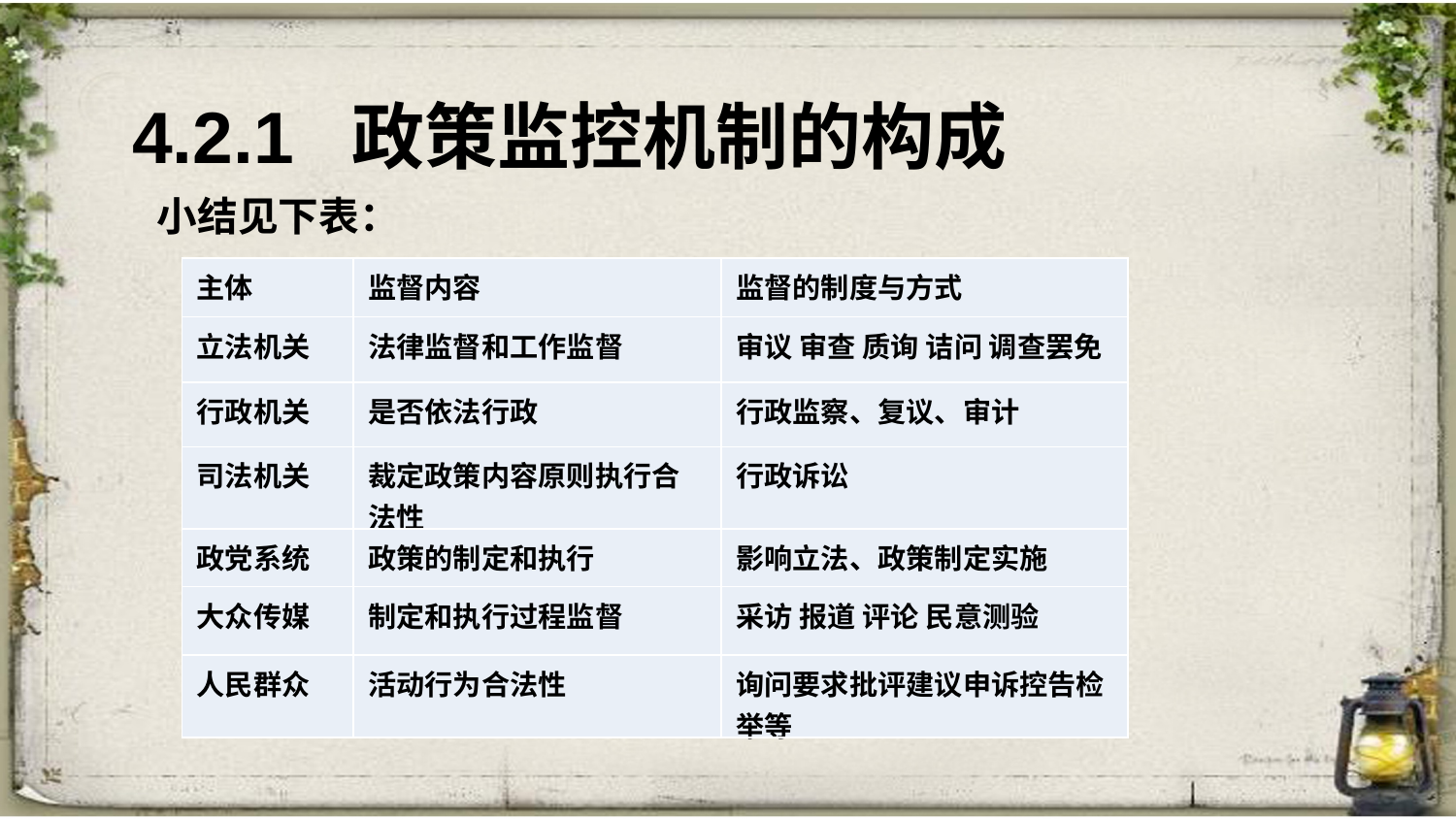

4.2.1  政策监控机制的构成
小结见下表：

| 主体 | 监督内容 | 监督的制度与方式 |
| --- | --- | --- |
| 立法机关 | 法律监督和工作监督 | 审议 审查 质询 诘问 调查罢免 |
| 行政机关 | 是否依法行政 | 行政监察、复议、审计 |
| 司法机关 | 裁定政策内容原则执行合法性 | 行政诉讼 |
| 政党系统 | 政策的制定和执行 | 影响立法、政策制定实施 |
| 大众传媒 | 制定和执行过程监督 | 采访 报道 评论 民意测验 |
| 人民群众 | 活动行为合法性 | 询问要求批评建议申诉控告检举等 |